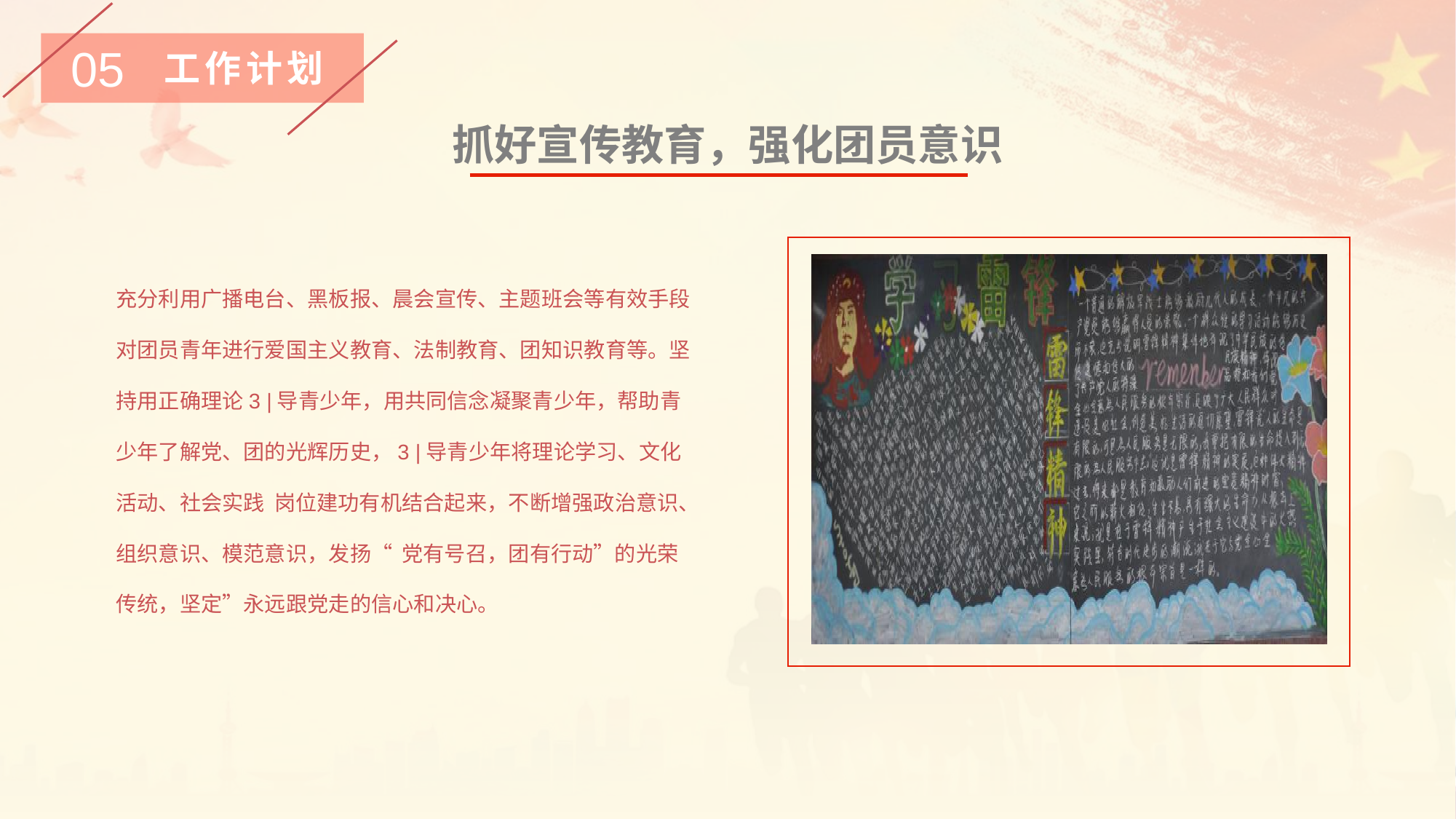

05
工作计划
抓好宣传教育，强化团员意识

充分利用广播电台、黑板报、晨会宣传、主题班会等有效手段对团员青年进行爱国主义教育、法制教育、团知识教育等。坚持用正确理论3 |导青少年，用共同信念凝聚青少年，帮助青少年了解党、团的光辉历史，3 |导青少年将理论学习、文化活动、社会实践  岗位建功有机结合起来，不断增强政治意识、组织意识、模范意识，发扬“  党有号召，团有行动”的光荣传统，坚定”永远跟党走的信心和决心。